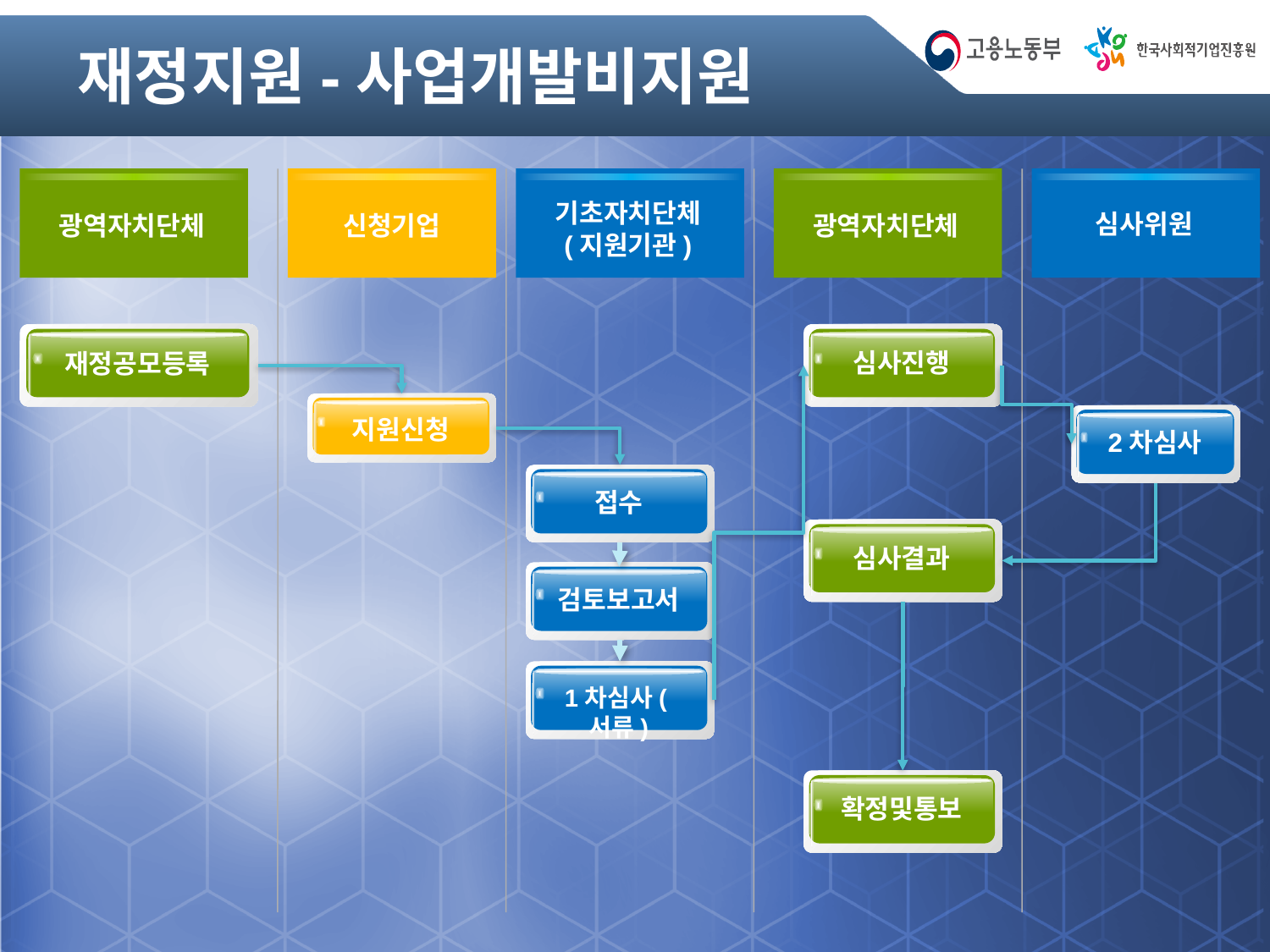

# 재정지원-사업개발비지원

광역자치단체

신청기업

기초자치단체
(지원기관)

광역자치단체

심사위원

재정공모등록

심사진행

지원신청

2차심사

접수

심사결과

검토보고서

1차심사(서류)

확정및통보